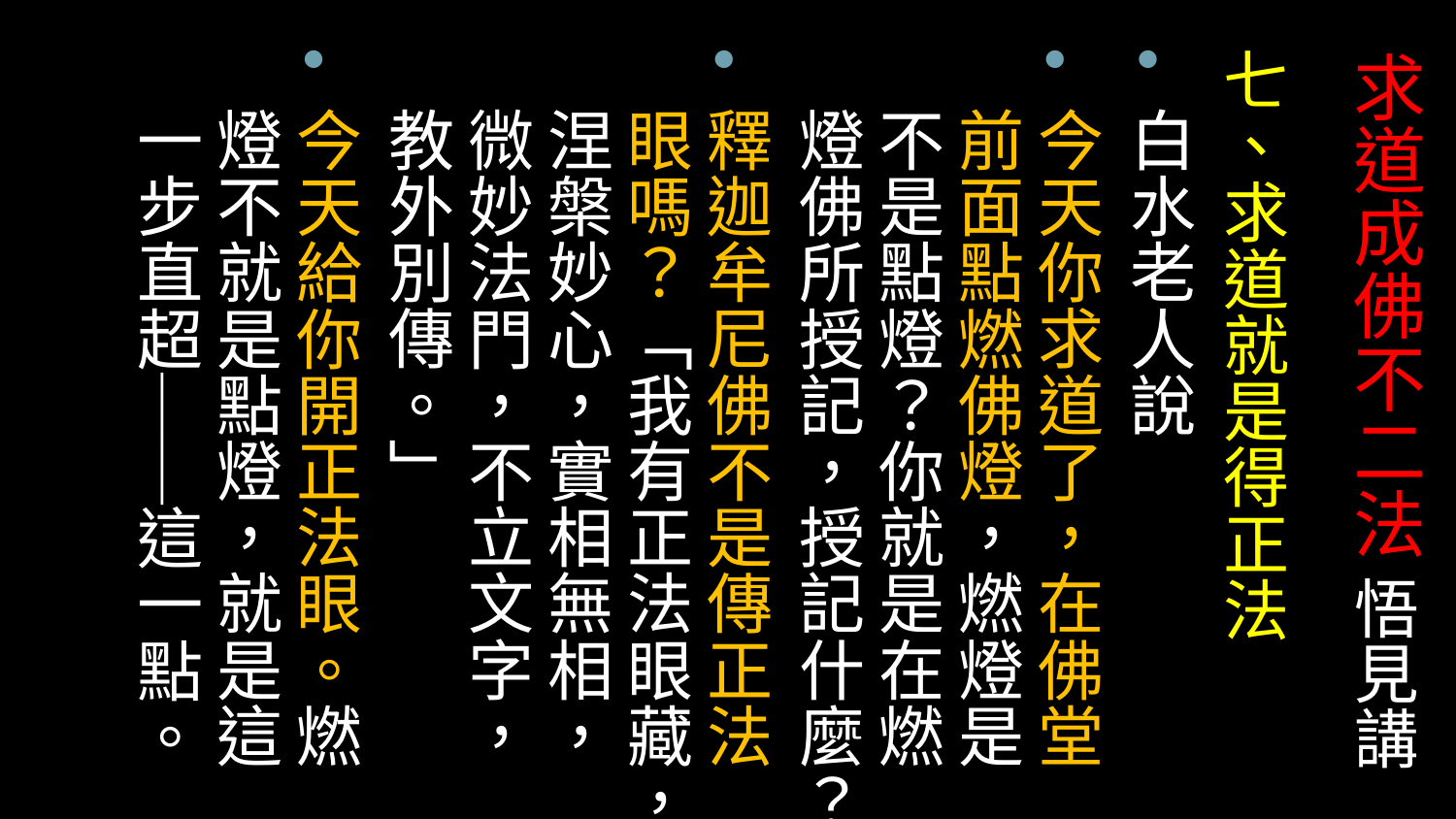

七、求道就是得正法
白水老人說
今天你求道了，在佛堂前面點燃佛燈，燃燈是不是點燈？你就是在燃燈佛所授記，授記什麼？
釋迦牟尼佛不是傳正法眼嗎？「我有正法眼藏，涅槃妙心，實相無相，微妙法門，不立文字，教外別傳。」
今天給你開正法眼。燃燈不就是點燈，就是這一步直超──這一點。

# 求道成佛不二法 悟見講